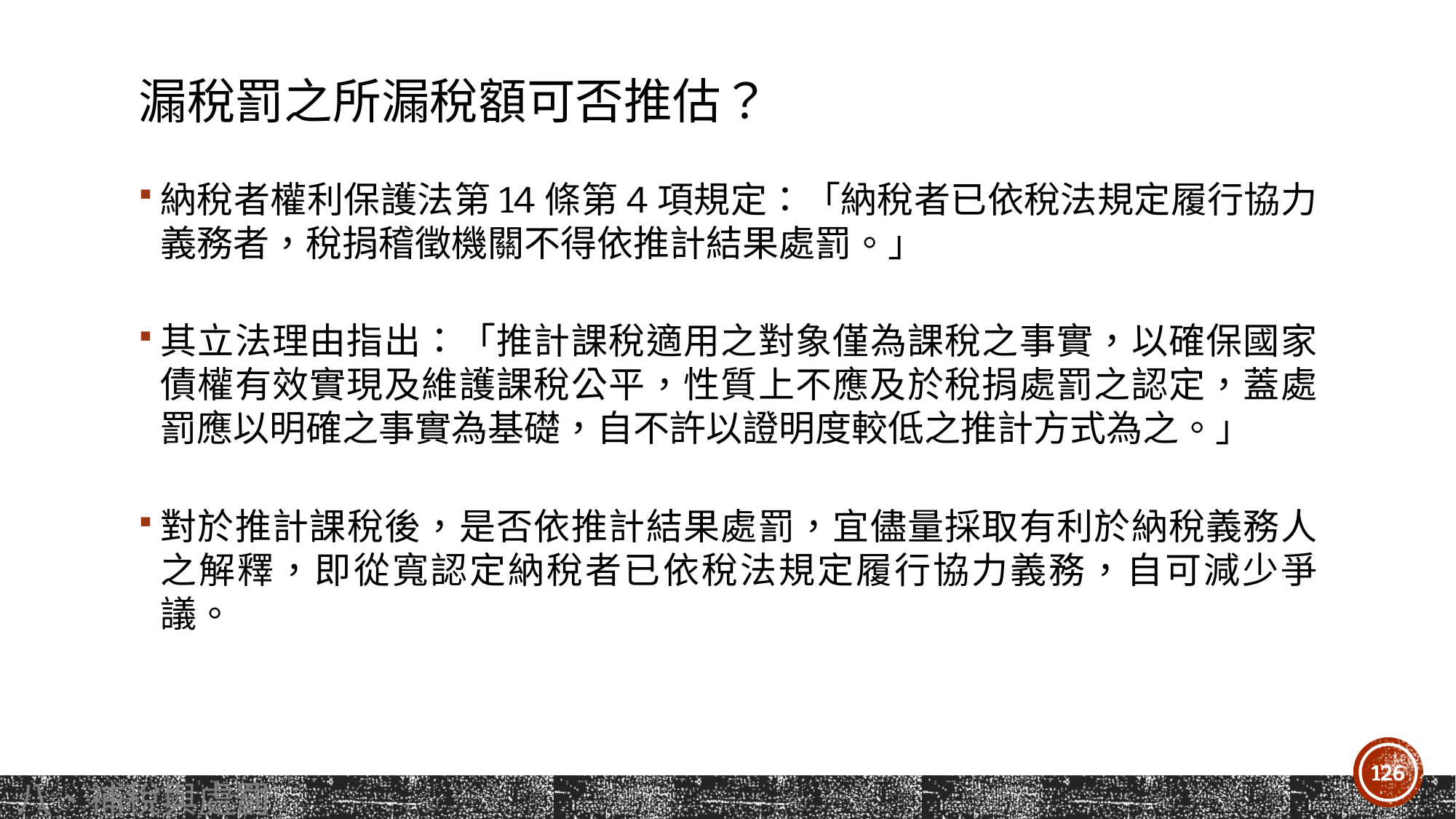

# 漏稅罰之所漏稅額可否推估？
納稅者權利保護法第14條第4項規定：「納稅者已依稅法規定履行協力義務者，稅捐稽徵機關不得依推計結果處罰。」

其立法理由指出：「推計課稅適用之對象僅為課稅之事實，以確保國家債權有效實現及維護課稅公平，性質上不應及於稅捐處罰之認定，蓋處罰應以明確之事實為基礎，自不許以證明度較低之推計方式為之。」

對於推計課稅後，是否依推計結果處罰，宜儘量採取有利於納稅義務人之解釋，即從寬認定納稅者已依稅法規定履行協力義務，自可減少爭議。
126